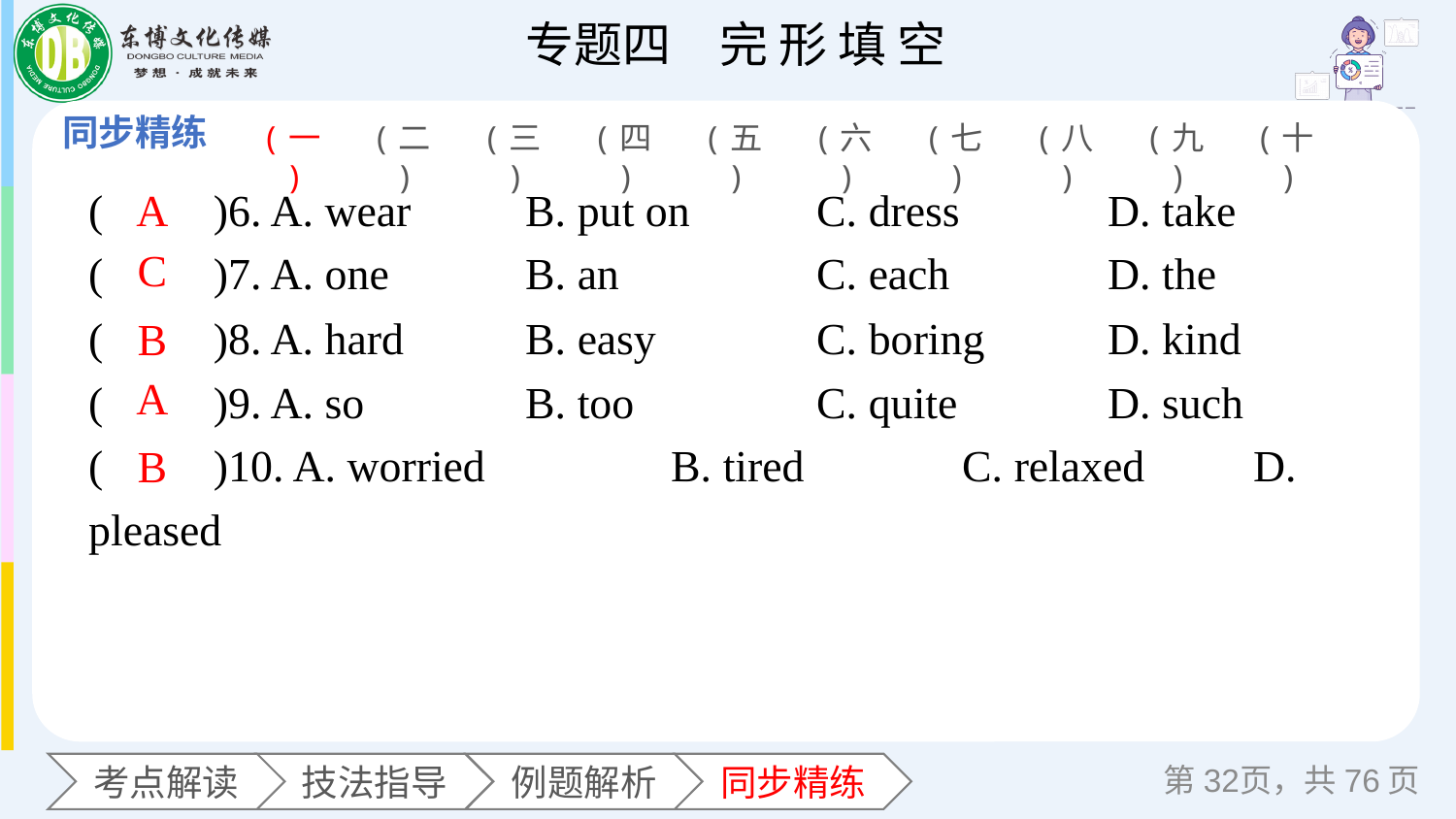

(一)
(二)
(三)
(四)
(五)
(六)
(七)
(八)
(九)
(十)
(　　)6. A. wear    	B. put on    	C. dress    	D. take
(　　)7. A. one    	B. an    		C. each    	D. the
(　　)8. A. hard    	B. easy    	C. boring    	D. kind
(　　)9. A. so    	B. too    	C. quite    	D. such
(　　)10. A. worried    	B. tired    	C. relaxed    	D. pleased
A
C
B
A
B
第32页，共76页